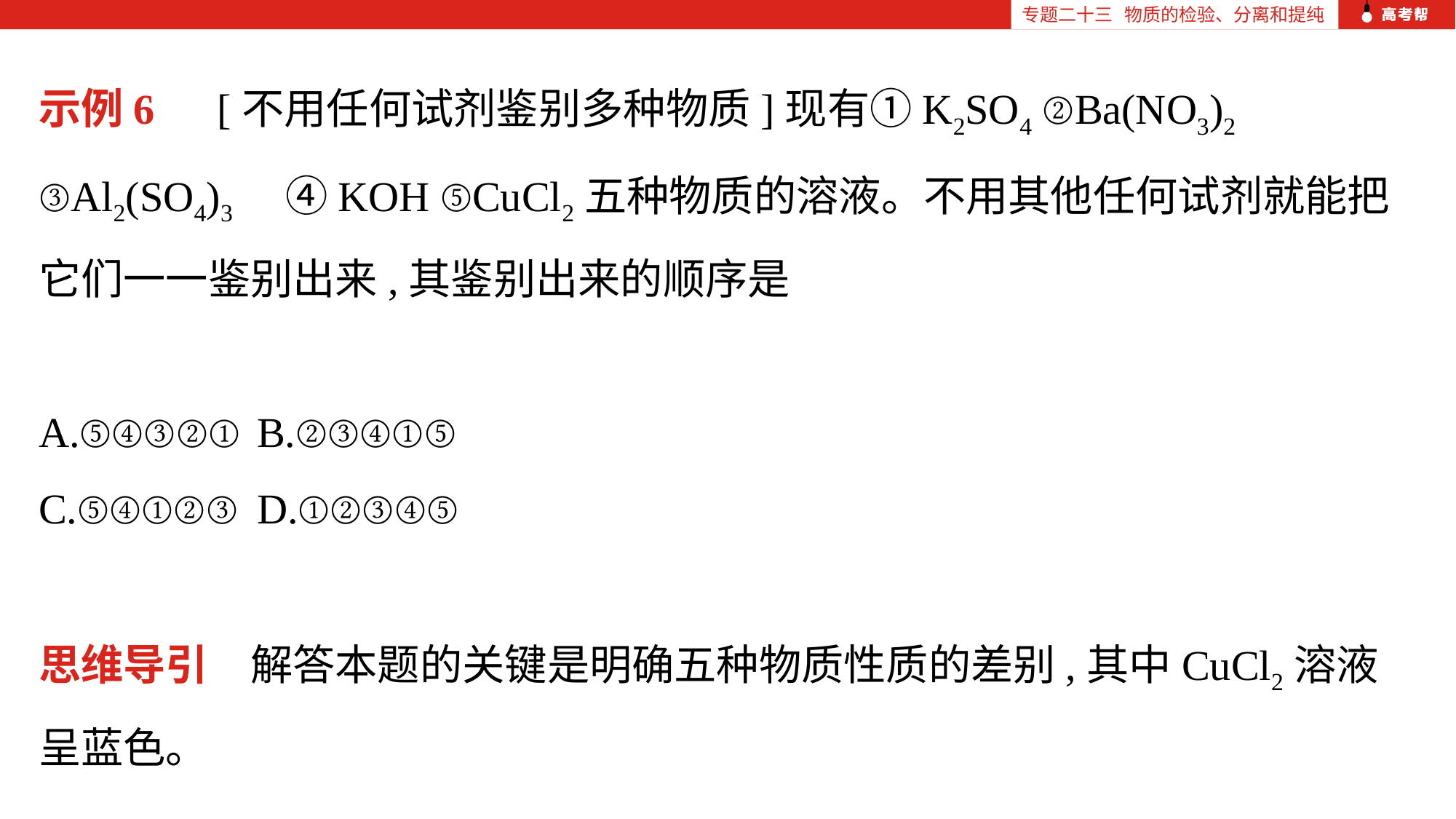

专题二十三   物质的检验、分离和提纯

示例6　[不用任何试剂鉴别多种物质]现有①K2SO4 ②Ba(NO3)2 ③Al2(SO4)3　④KOH ⑤CuCl2五种物质的溶液。不用其他任何试剂就能把它们一一鉴别出来,其鉴别出来的顺序是
A.⑤④③②①	B.②③④①⑤
C.⑤④①②③ 	D.①②③④⑤

思维导引　解答本题的关键是明确五种物质性质的差别,其中CuCl2溶液呈蓝色。